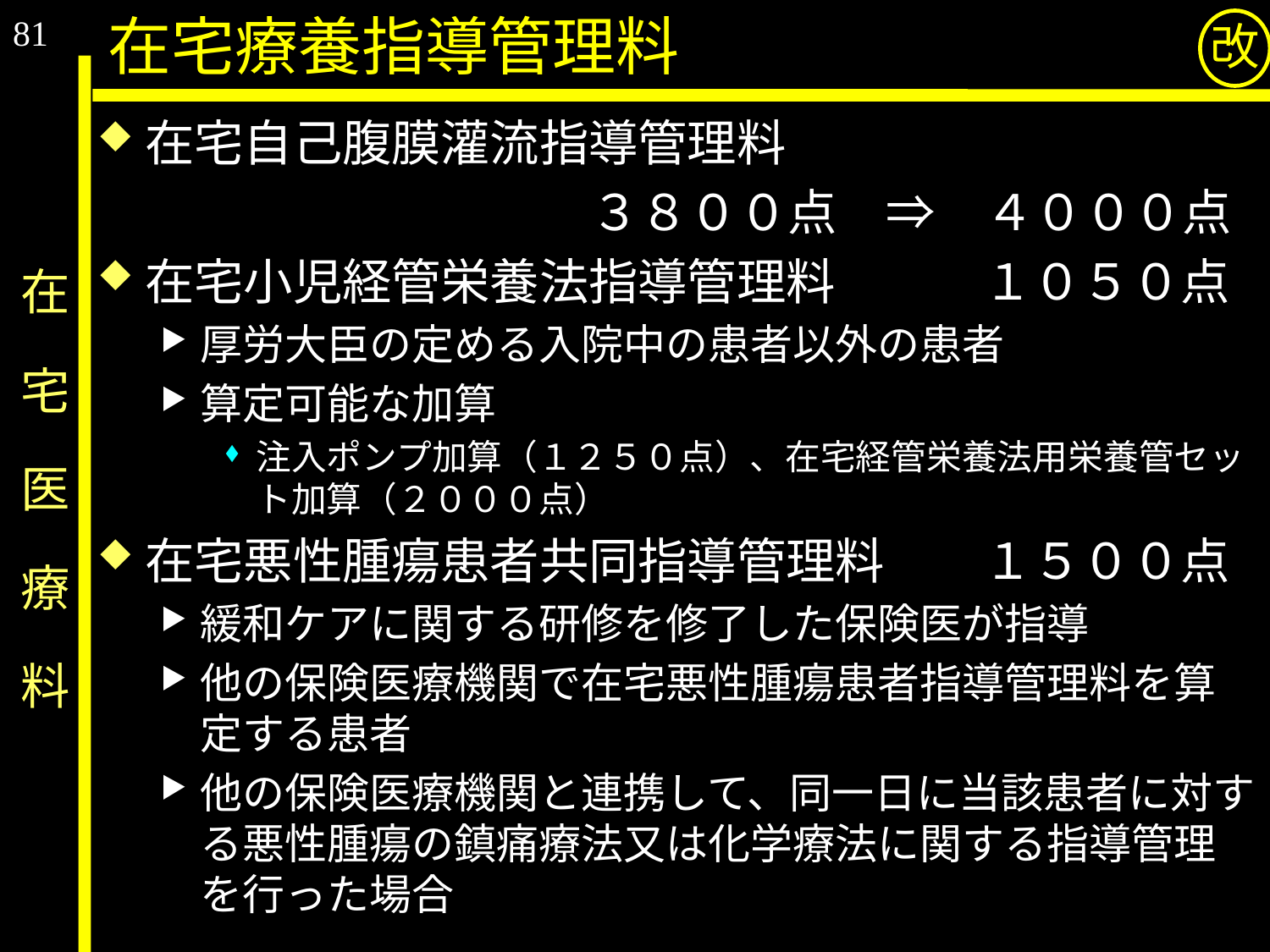

81
在宅療養指導管理料
改

在宅自己腹膜灌流指導管理料
　　　　　　　　　　３８００点　⇒　４０００点
在宅小児経管栄養法指導管理料　　　１０５０点
厚労大臣の定める入院中の患者以外の患者
算定可能な加算
注入ポンプ加算（１２５０点）、在宅経管栄養法用栄養管セット加算（２０００点）
在宅悪性腫瘍患者共同指導管理料　　１５００点
緩和ケアに関する研修を修了した保険医が指導
他の保険医療機関で在宅悪性腫瘍患者指導管理料を算定する患者
他の保険医療機関と連携して、同一日に当該患者に対する悪性腫瘍の鎮痛療法又は化学療法に関する指導管理を行った場合

# 在　宅　医　療　料